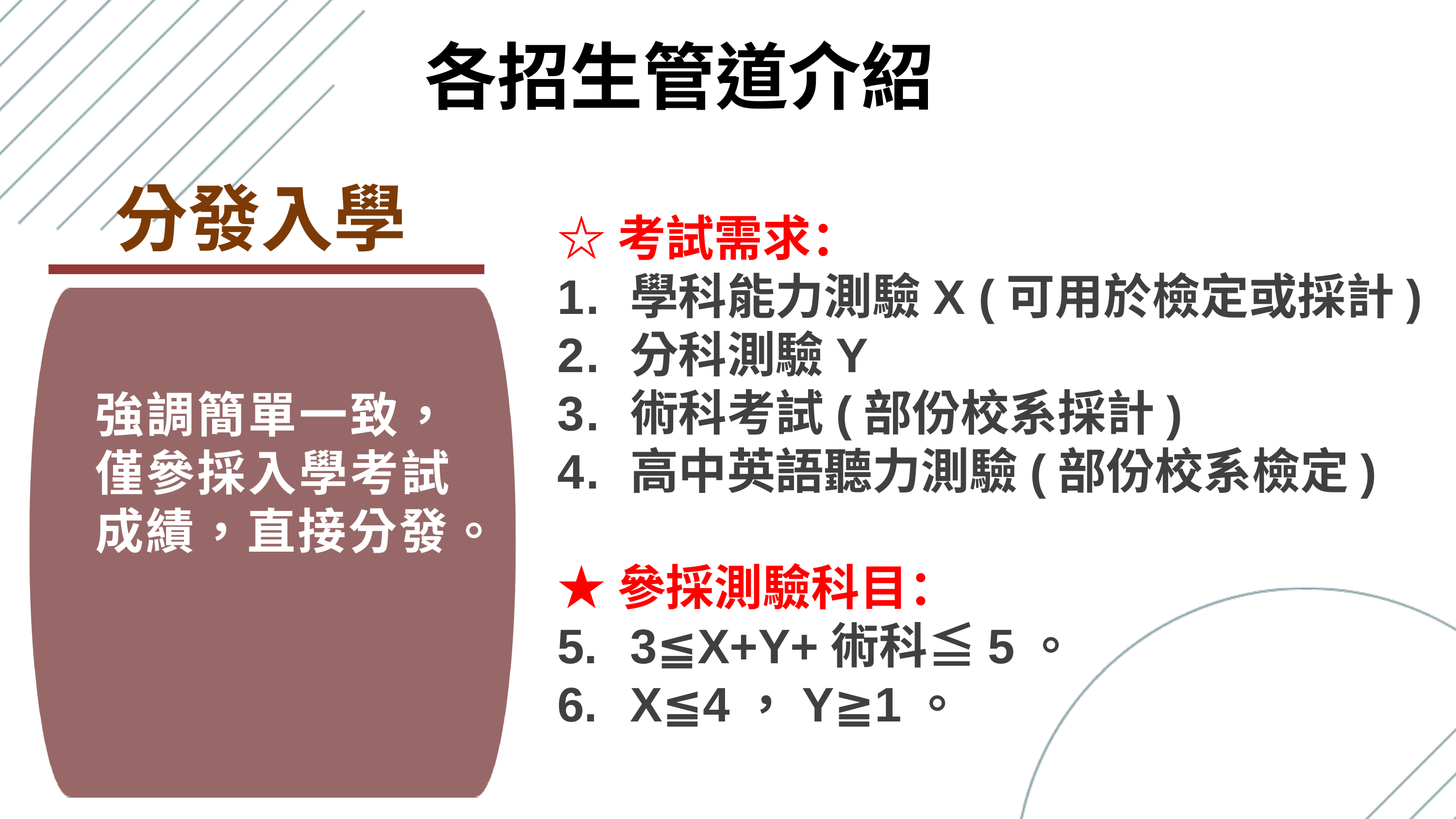

各招生管道介紹
分發入學
☆考試需求：
學科能力測驗X (可用於檢定或採計)
分科測驗Y
術科考試(部份校系採計)
高中英語聽力測驗(部份校系檢定)

★參採測驗科目：
3≦X+Y+術科≦5。
X≦4，Y≧1。

強調簡單一致，僅參採入學考試成績，直接分發。